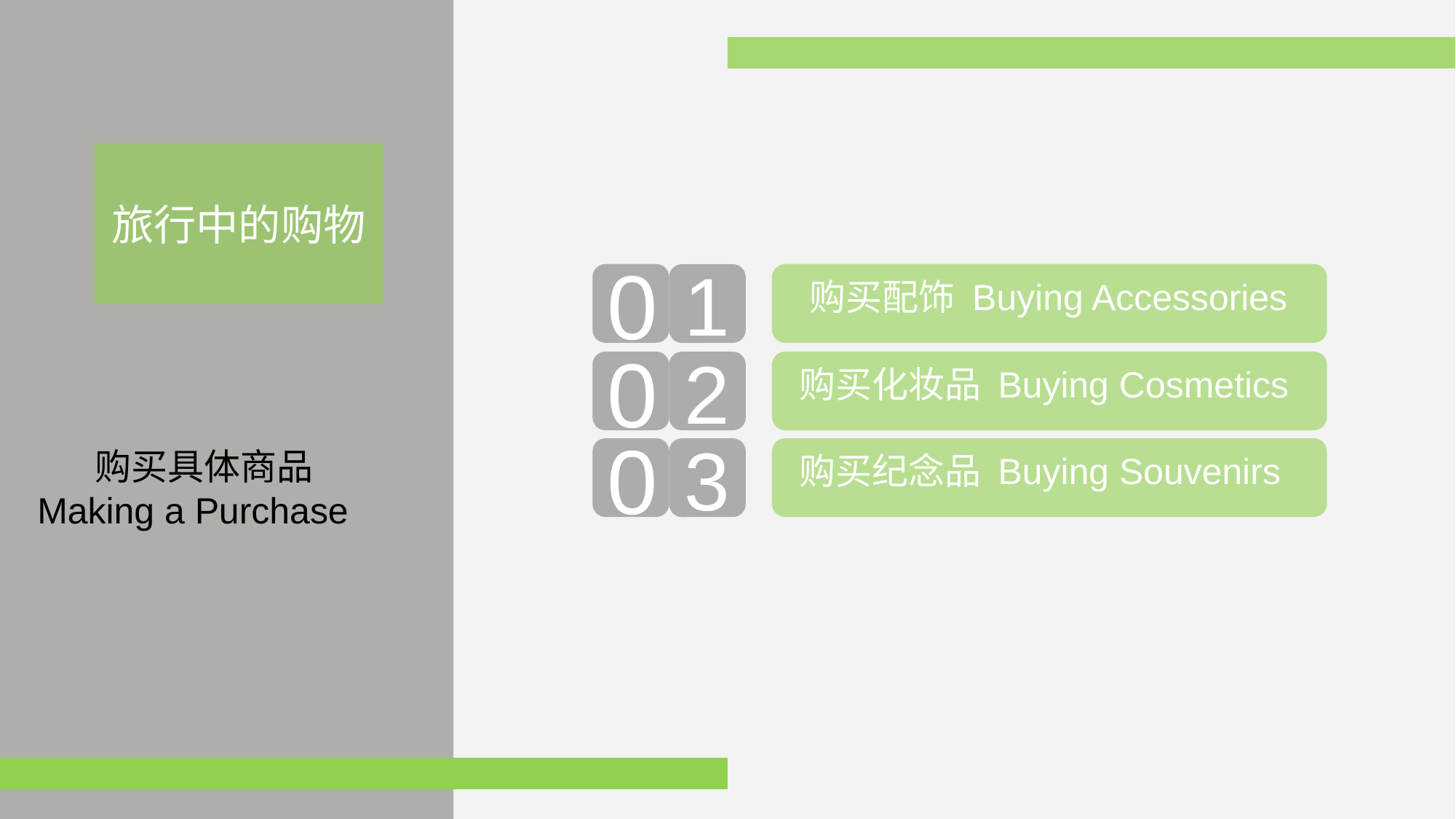

旅行中的购物
      购买具体商品 Making a Purchase
0
1

购买配饰 Buying Accessories
0
2

购买化妆品 Buying Cosmetics
0
3

购买纪念品 Buying Souvenirs